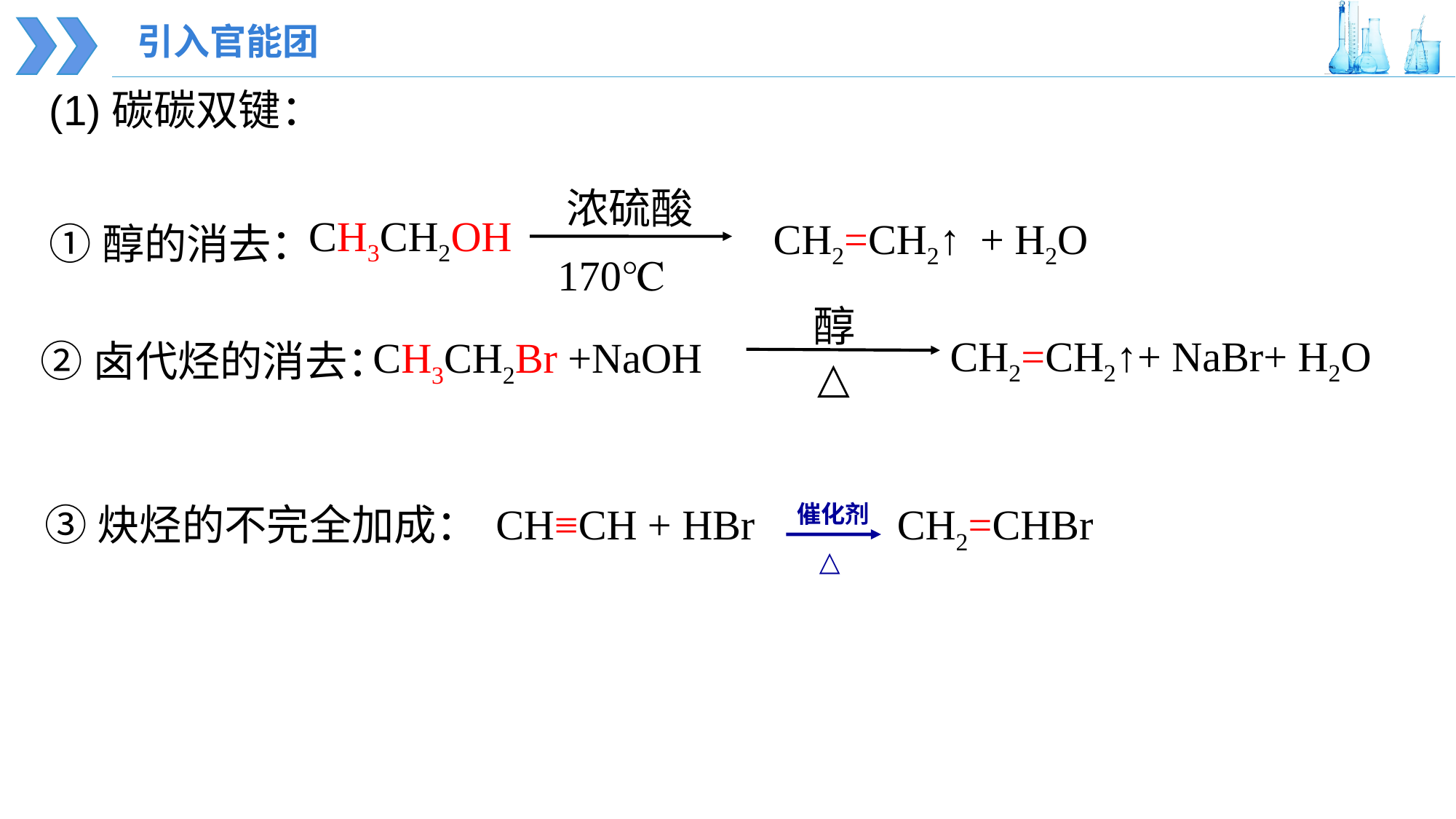

引入官能团
(1)碳碳双键：
浓硫酸

170℃
CH3CH2OH
+ H2O
  CH2=CH2↑
①醇的消去：
醇
△

CH2=CH2↑+ NaBr+ H2O
 CH3CH2Br +NaOH
②卤代烃的消去：
CH≡CH + HBr                       CH2=CHBr
催化剂

△
③炔烃的不完全加成：